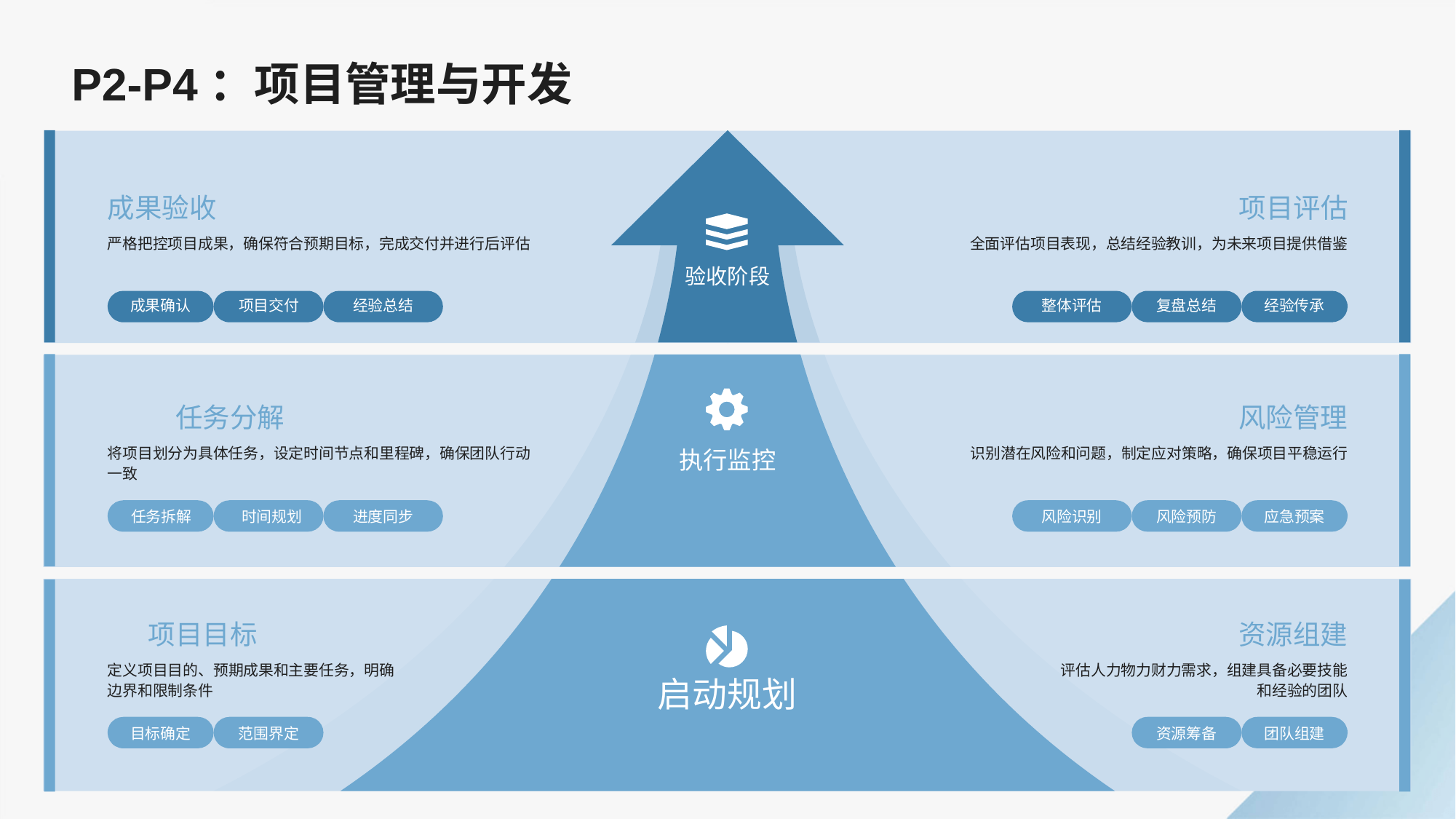

P2-P4：项目管理与开发

成果验收
项目评估

严格把控项目成果，确保符合预期目标，完成交付并进行后评估
全面评估项目表现，总结经验教训，为未来项目提供借鉴
验收阶段

成果确认
项目交付
经验总结
整体评估
复盘总结
经验传承

任务分解
风险管理
将项目划分为具体任务，设定时间节点和里程碑，确保团队行动一致
识别潜在风险和问题，制定应对策略，确保项目平稳运行
执行监控

任务拆解
时间规划
进度同步
风险识别
风险预防
应急预案

项目目标
资源组建

定义项目目的、预期成果和主要任务，明确边界和限制条件
评估人力物力财力需求，组建具备必要技能和经验的团队
启动规划

目标确定
范围界定
资源筹备
团队组建